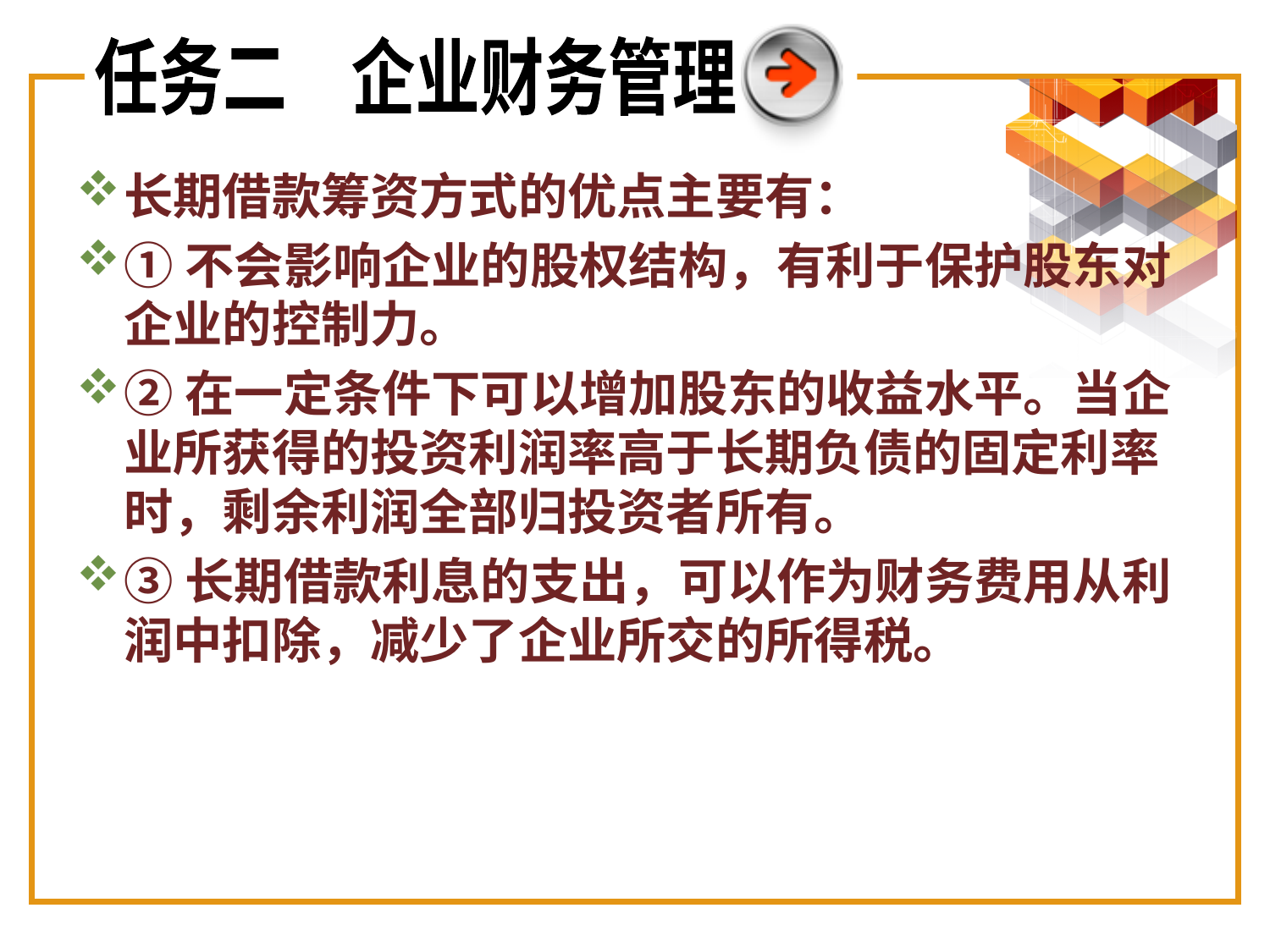

任务二　企业财务管理
长期借款筹资方式的优点主要有：
①不会影响企业的股权结构，有利于保护股东对企业的控制力。
②在一定条件下可以增加股东的收益水平。当企业所获得的投资利润率高于长期负债的固定利率时，剩余利润全部归投资者所有。
③长期借款利息的支出，可以作为财务费用从利润中扣除，减少了企业所交的所得税。